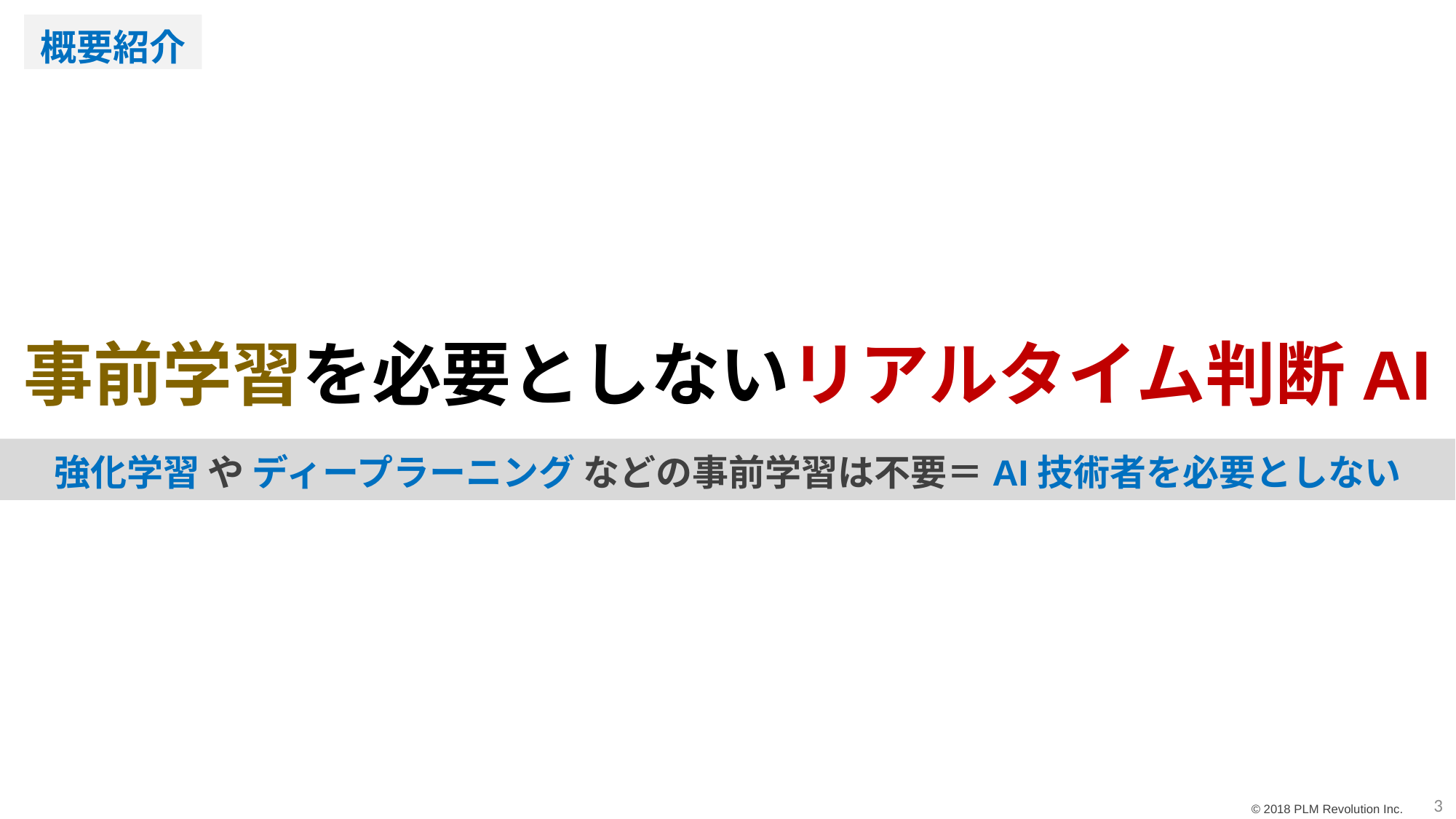

概要紹介
事前学習を必要としないリアルタイム判断AI
強化学習 や ディープラーニング などの事前学習は不要＝AI技術者を必要としない
3
© 2018 PLM Revolution Inc.